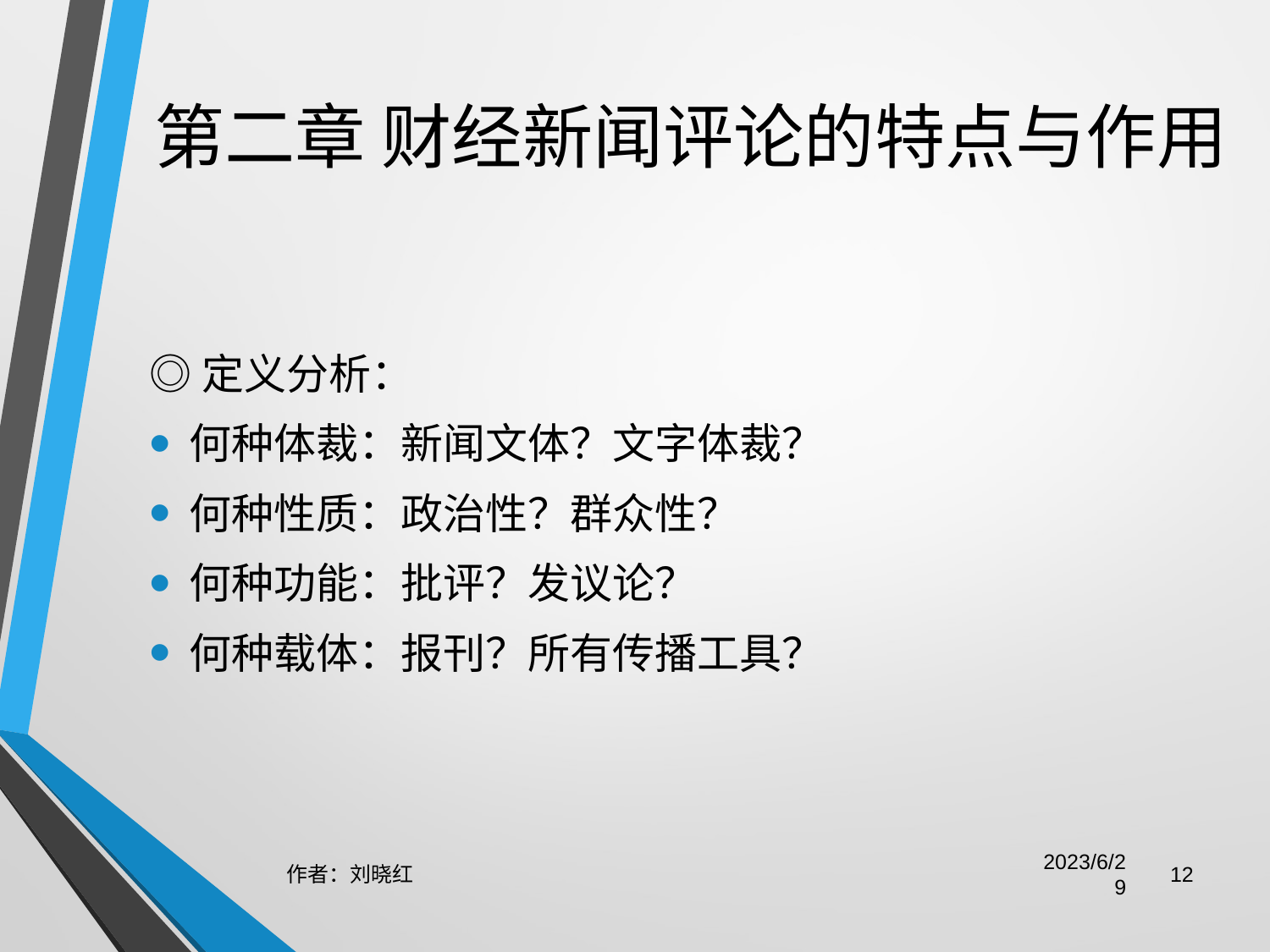

# 第二章 财经新闻评论的特点与作用
◎定义分析：
何种体裁：新闻文体？文字体裁？
何种性质：政治性？群众性？
何种功能：批评？发议论？
何种载体：报刊？所有传播工具？
作者：刘晓红
2023/6/29
12